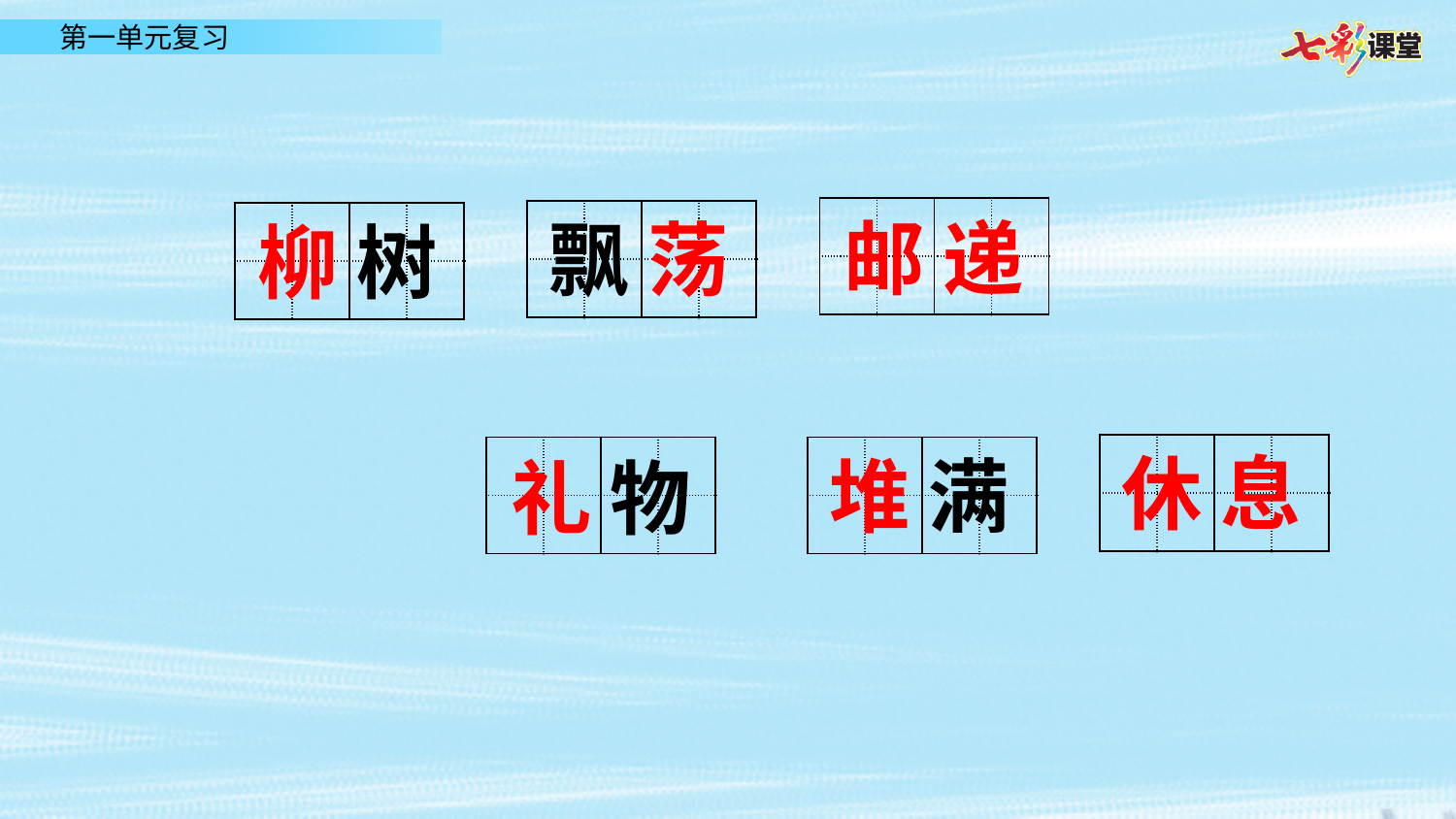

|  |  |  |  |
| --- | --- | --- | --- |
|  |  |  |  |
|  |  |  |  |
| --- | --- | --- | --- |
|  |  |  |  |
邮 递
飘 荡
|  |  |  |  |
| --- | --- | --- | --- |
|  |  |  |  |
柳 树
|  |  |  |  |
| --- | --- | --- | --- |
|  |  |  |  |
休 息
|  |  |  |  |
| --- | --- | --- | --- |
|  |  |  |  |
|  |  |  |  |
| --- | --- | --- | --- |
|  |  |  |  |
堆 满
礼 物